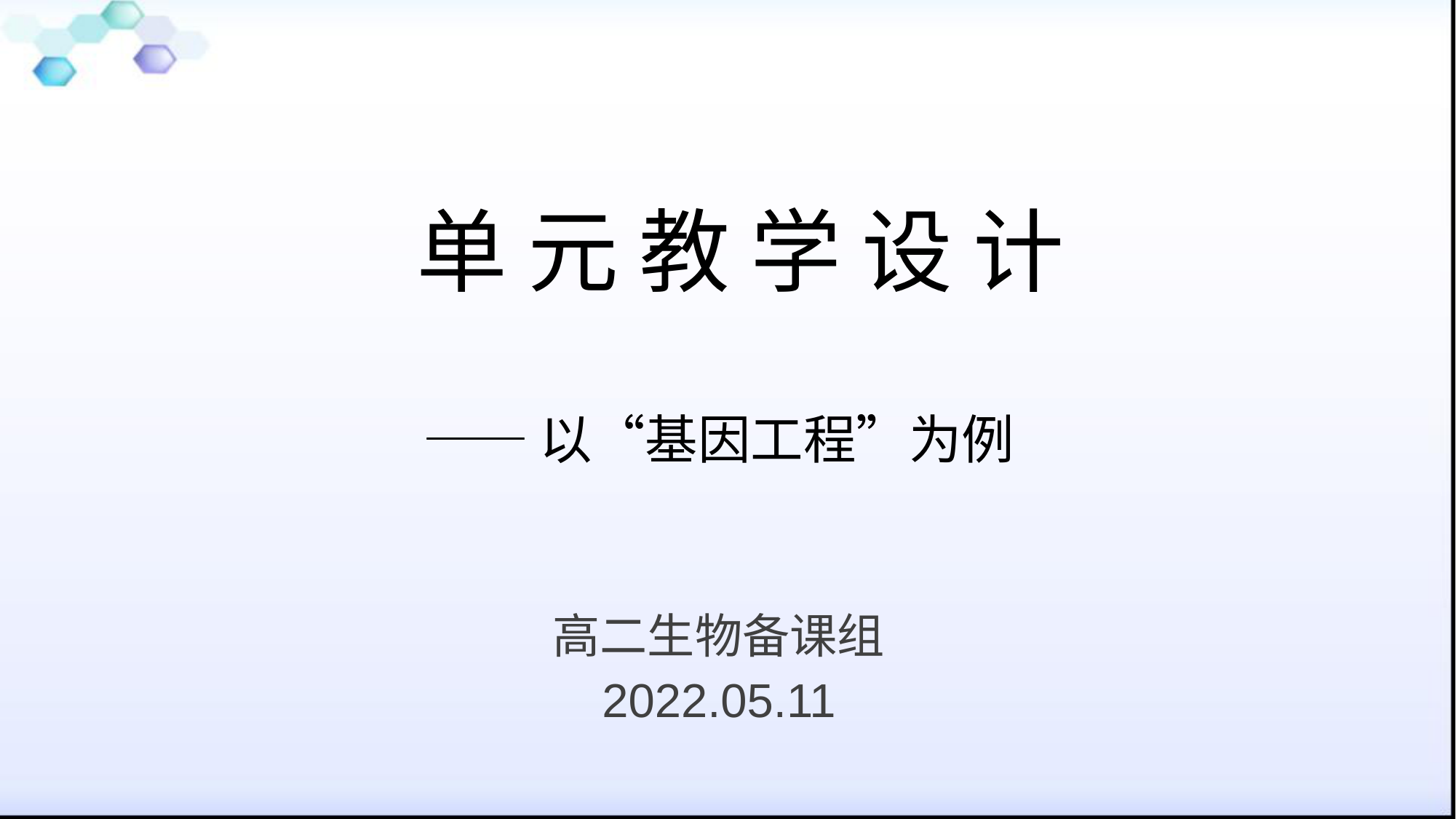

# 单 元 教 学 设 计

——以“基因工程”为例

高二生物备课组
2022.05.11